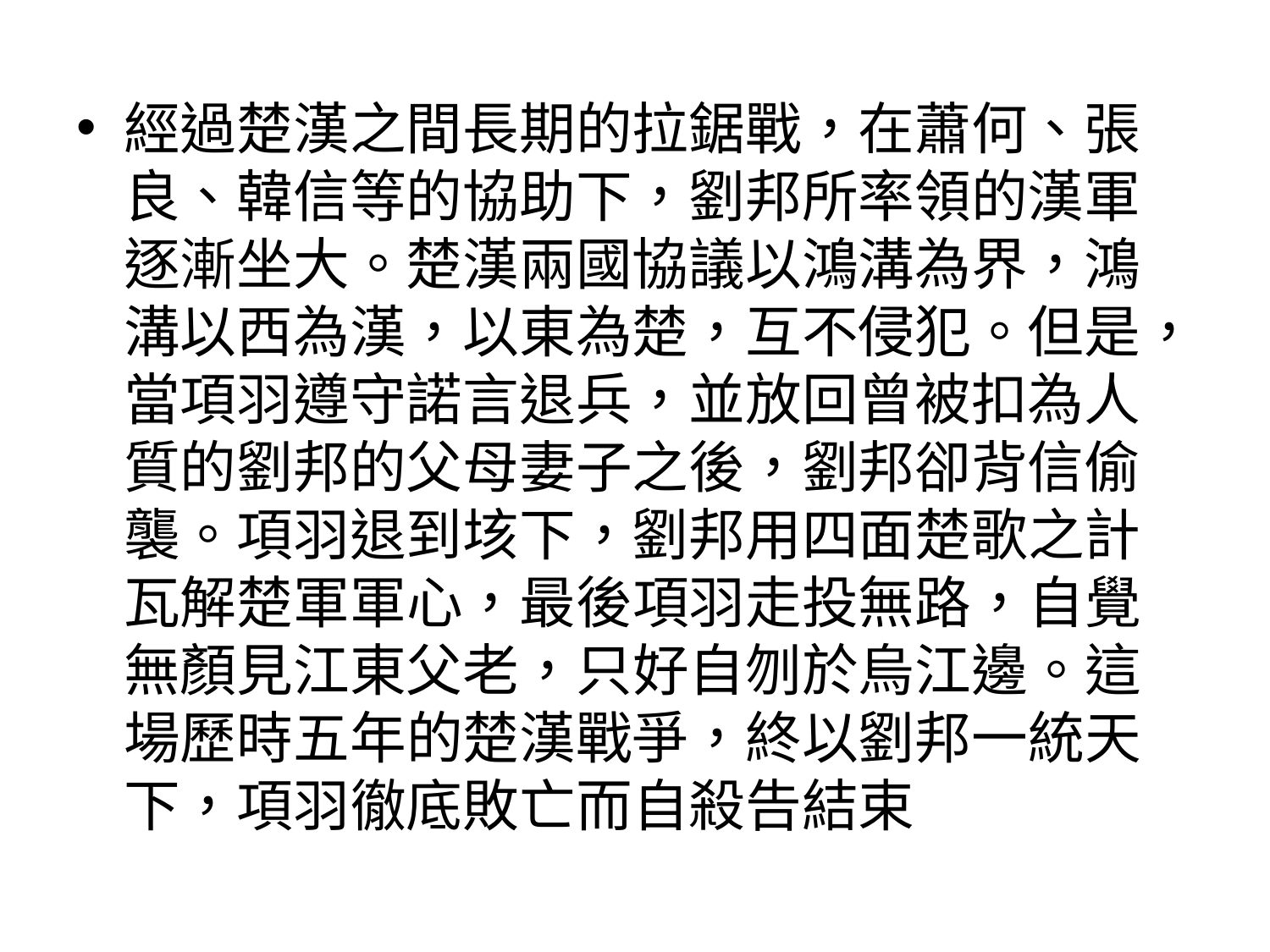

經過楚漢之間長期的拉鋸戰，在蕭何、張良、韓信等的協助下，劉邦所率領的漢軍逐漸坐大。楚漢兩國協議以鴻溝為界，鴻溝以西為漢，以東為楚，互不侵犯。但是，當項羽遵守諾言退兵，並放回曾被扣為人質的劉邦的父母妻子之後，劉邦卻背信偷襲。項羽退到垓下，劉邦用四面楚歌之計瓦解楚軍軍心，最後項羽走投無路，自覺無顏見江東父老，只好自刎於烏江邊。這場歷時五年的楚漢戰爭，終以劉邦一統天下，項羽徹底敗亡而自殺告結束